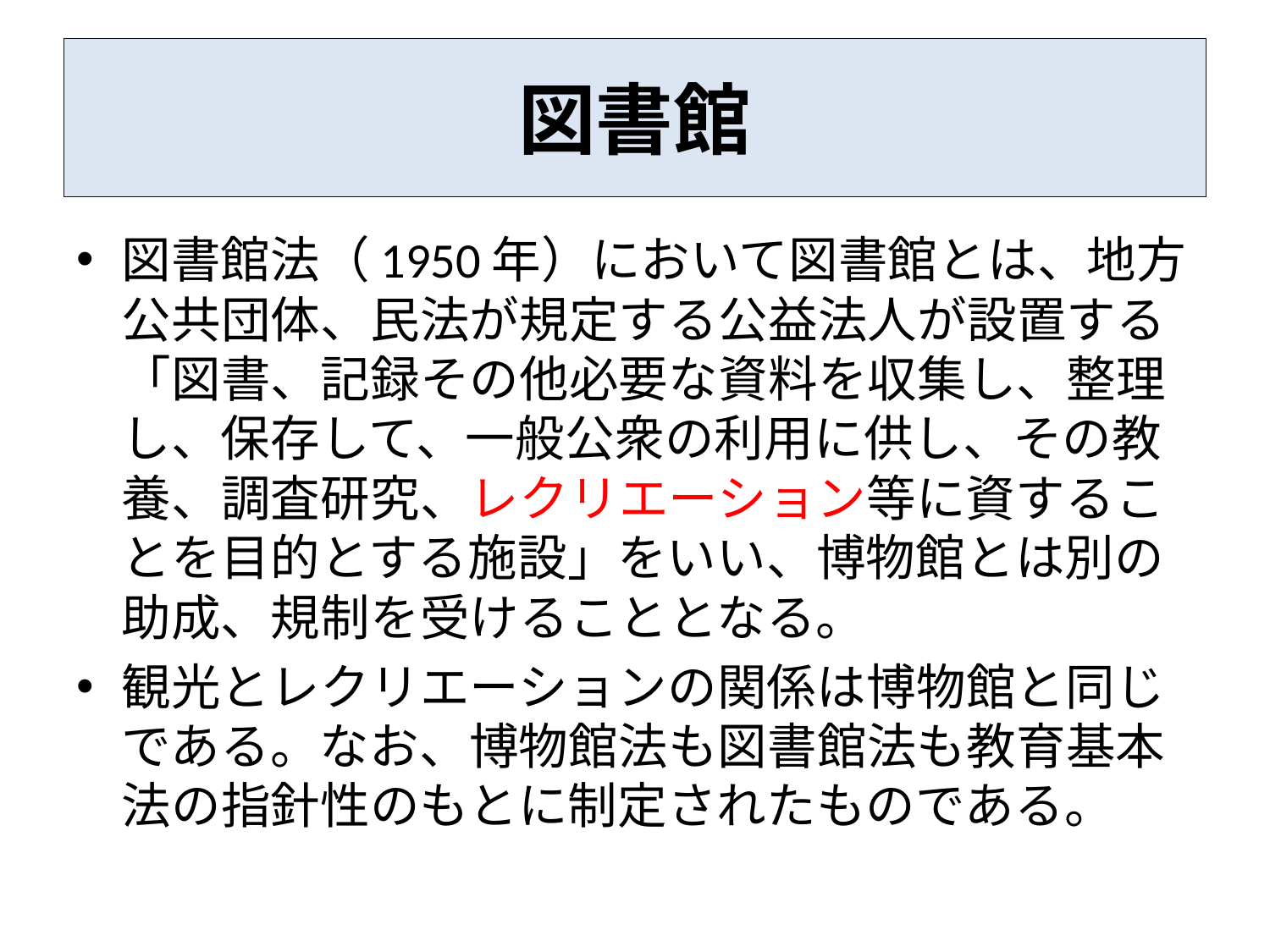

# 図書館
図書館法（1950年）において図書館とは、地方公共団体、民法が規定する公益法人が設置する「図書、記録その他必要な資料を収集し、整理し、保存して、一般公衆の利用に供し、その教養、調査研究、レクリエーション等に資することを目的とする施設」をいい、博物館とは別の助成、規制を受けることとなる。
観光とレクリエーションの関係は博物館と同じである。なお、博物館法も図書館法も教育基本法の指針性のもとに制定されたものである。